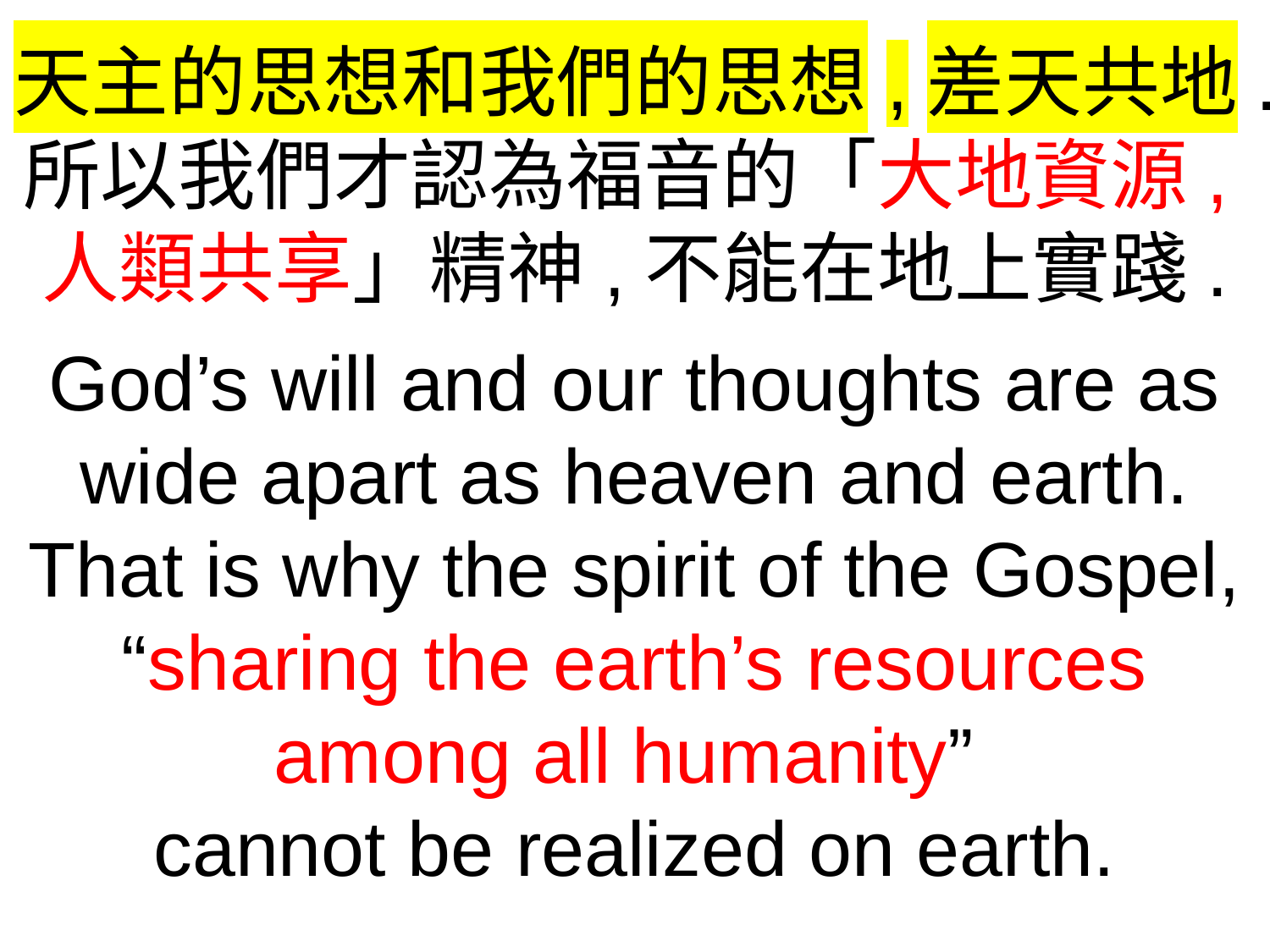

天主的思想和我們的思想,差天共地.所以我們才認為福音的「大地資源,人類共享」精神,不能在地上實踐.
God’s will and our thoughts are as wide apart as heaven and earth. That is why the spirit of the Gospel, “sharing the earth’s resources among all humanity”
cannot be realized on earth.